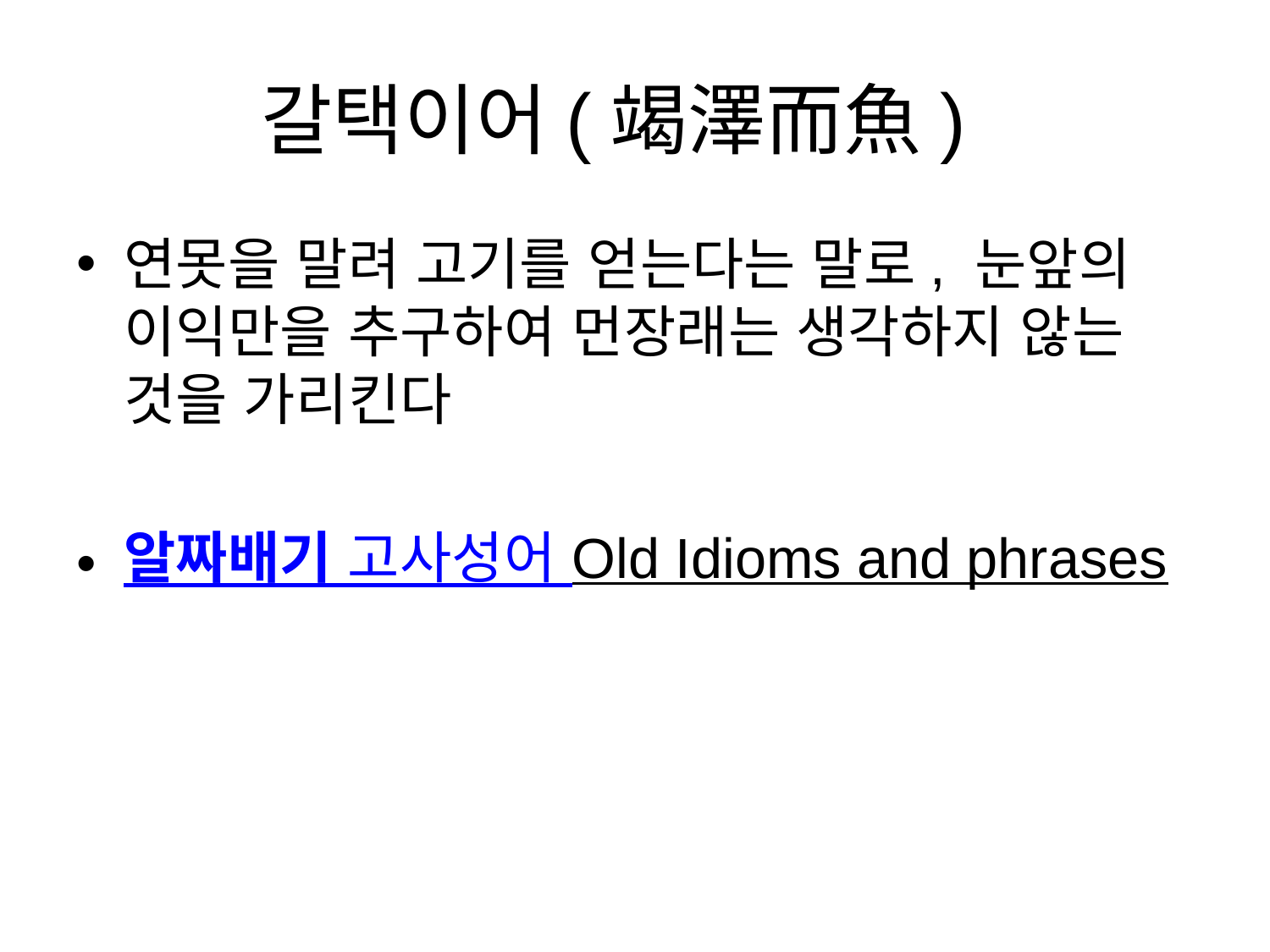

# 갈택이어(竭澤而魚)
연못을 말려 고기를 얻는다는 말로, 눈앞의 이익만을 추구하여 먼장래는 생각하지 않는 것을 가리킨다

알짜배기 고사성어 Old Idioms and phrases